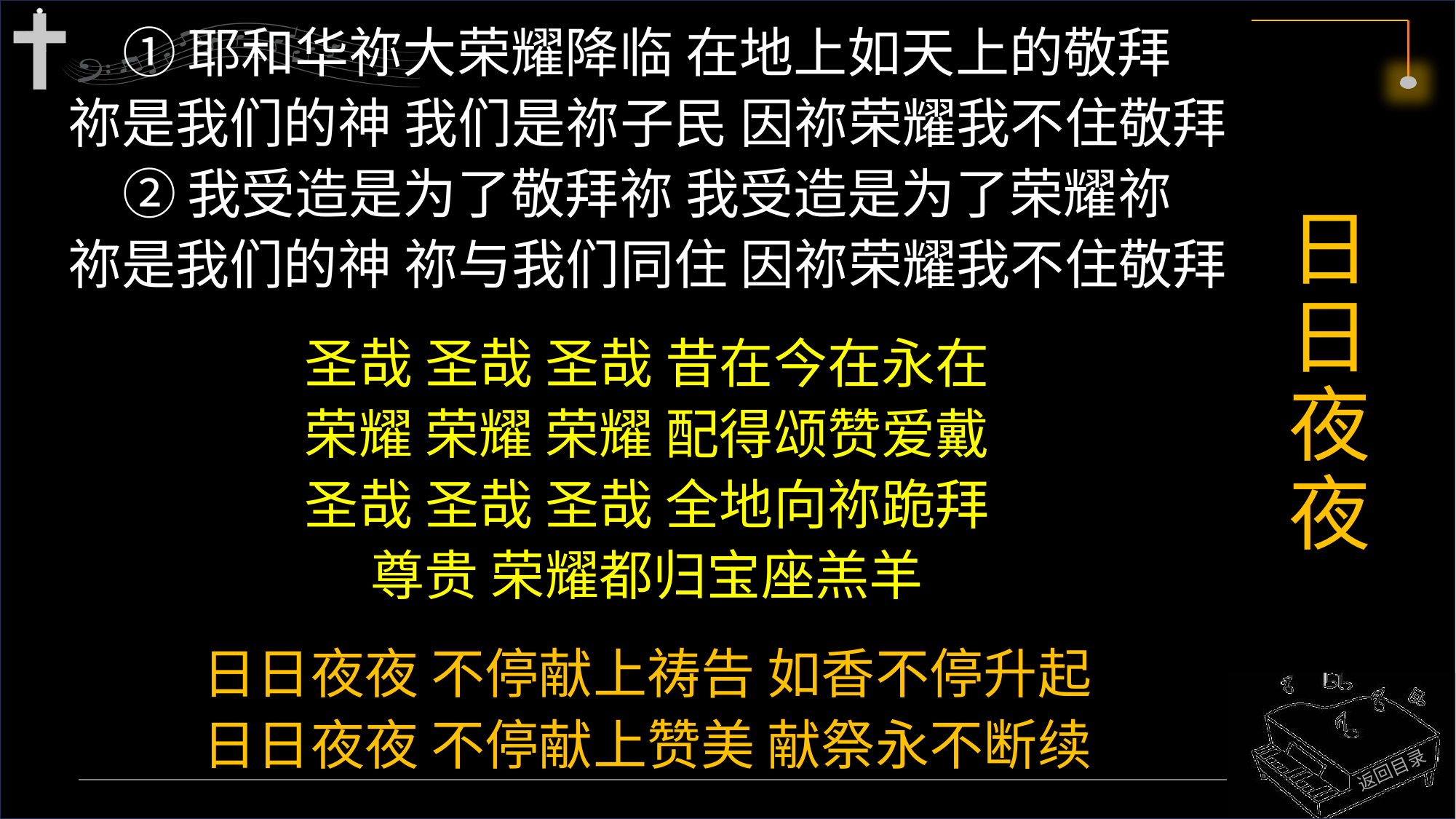

①耶和华祢大荣耀降临 在地上如天上的敬拜
祢是我们的神 我们是祢子民 因祢荣耀我不住敬拜
②我受造是为了敬拜祢 我受造是为了荣耀祢
祢是我们的神 祢与我们同住 因祢荣耀我不住敬拜

圣哉 圣哉 圣哉 昔在今在永在
荣耀 荣耀 荣耀 配得颂赞爱戴
圣哉 圣哉 圣哉 全地向祢跪拜
尊贵 荣耀都归宝座羔羊

日日夜夜 不停献上祷告 如香不停升起
日日夜夜 不停献上赞美 献祭永不断续
# 日日夜夜